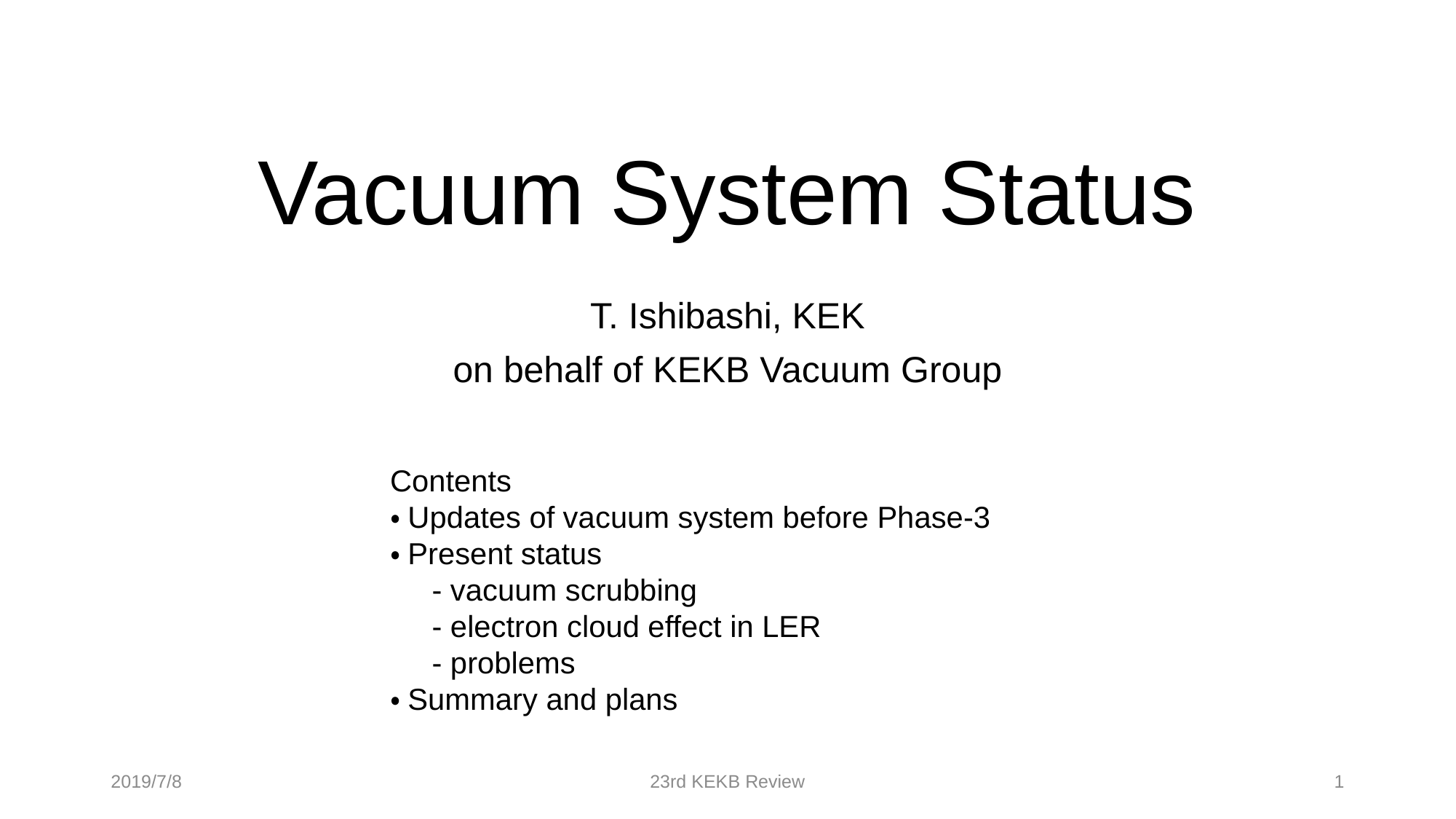

# Vacuum System Status
T. Ishibashi, KEK
on behalf of KEKB Vacuum Group

Contents
・Updates of vacuum system before Phase-3
・Present status
     - vacuum scrubbing
     - electron cloud effect in LER
     - problems
・Summary and plans
2019/7/8
23rd KEKB Review
1